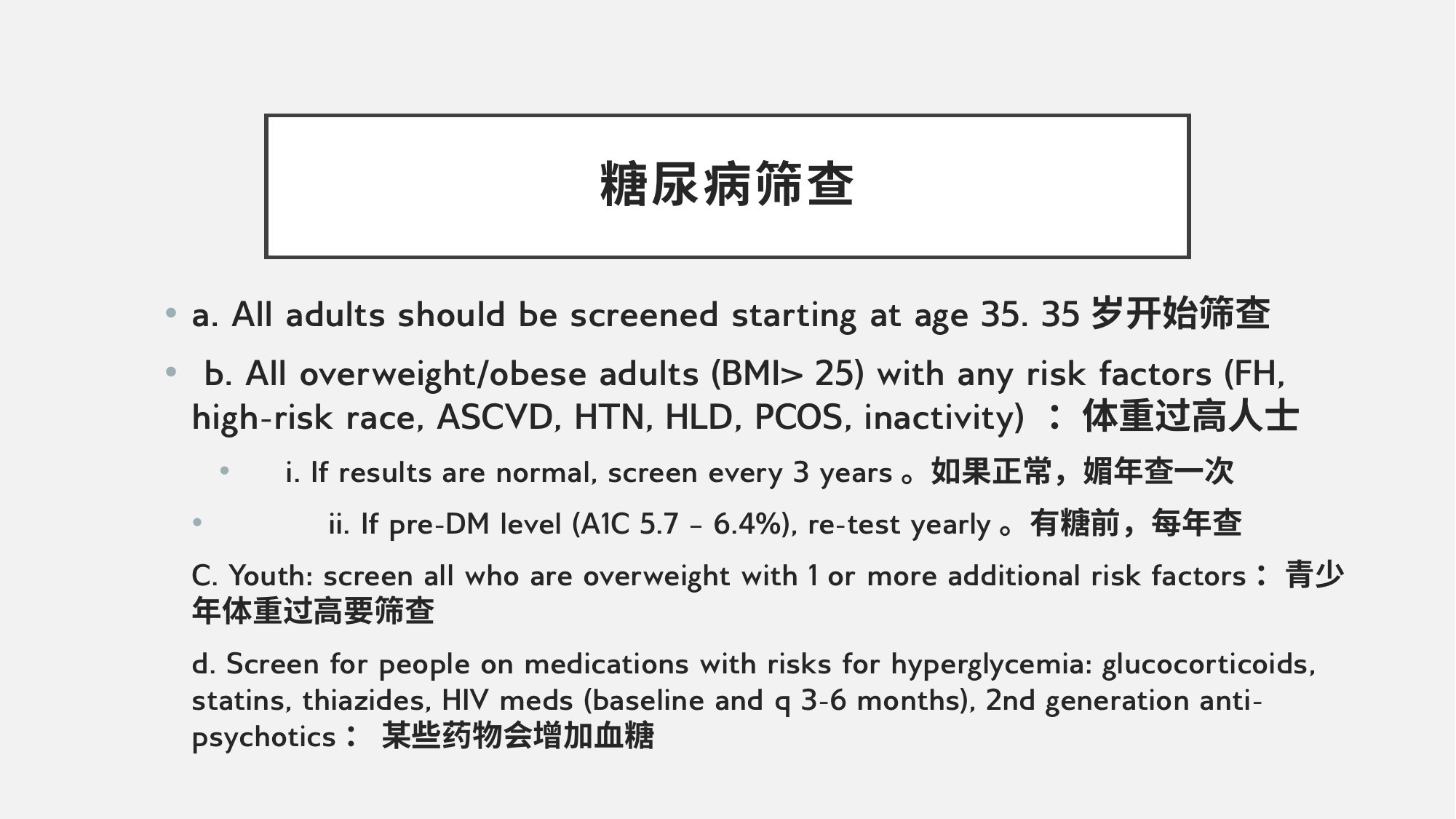

# 糖尿病筛查
a. All adults should be screened starting at age 35. 35岁开始筛查
 b. All overweight/obese adults (BMI> 25) with any risk factors (FH, high-risk race, ASCVD, HTN, HLD, PCOS, inactivity) ：体重过高人士
    i. If results are normal, screen every 3 years。如果正常，媚年查一次
 	ii. If pre-DM level (A1C 5.7 – 6.4%), re-test yearly。有糖前，每年查
C. Youth: screen all who are overweight with 1 or more additional risk factors：青少年体重过高要筛查
d. Screen for people on medications with risks for hyperglycemia: glucocorticoids, statins, thiazides, HIV meds (baseline and q 3-6 months), 2nd generation anti-psychotics： 某些药物会增加血糖